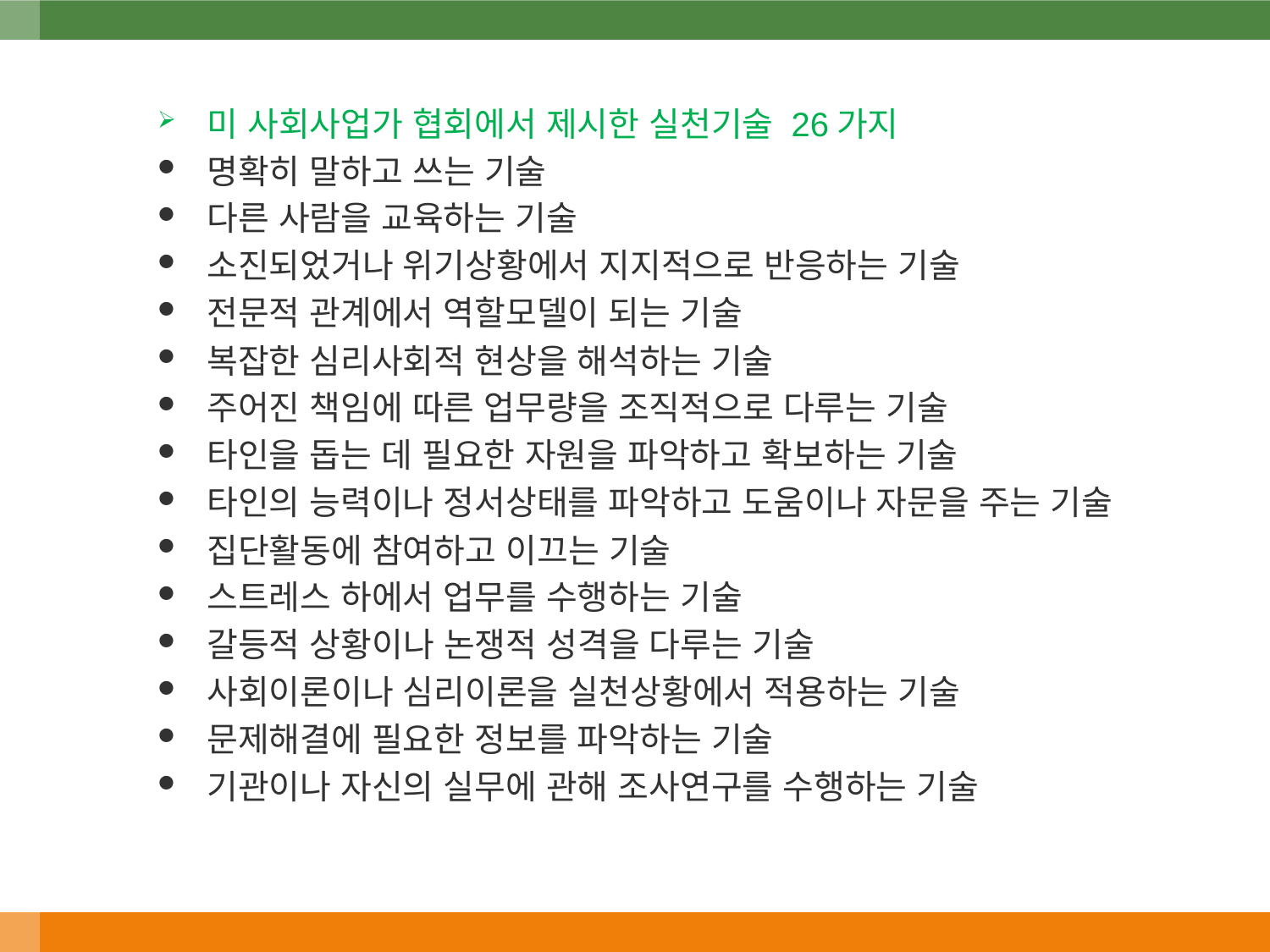

미 사회사업가 협회에서 제시한 실천기술 26가지
명확히 말하고 쓰는 기술
다른 사람을 교육하는 기술
소진되었거나 위기상황에서 지지적으로 반응하는 기술
전문적 관계에서 역할모델이 되는 기술
복잡한 심리사회적 현상을 해석하는 기술
주어진 책임에 따른 업무량을 조직적으로 다루는 기술
타인을 돕는 데 필요한 자원을 파악하고 확보하는 기술
타인의 능력이나 정서상태를 파악하고 도움이나 자문을 주는 기술
집단활동에 참여하고 이끄는 기술
스트레스 하에서 업무를 수행하는 기술
갈등적 상황이나 논쟁적 성격을 다루는 기술
사회이론이나 심리이론을 실천상황에서 적용하는 기술
문제해결에 필요한 정보를 파악하는 기술
기관이나 자신의 실무에 관해 조사연구를 수행하는 기술